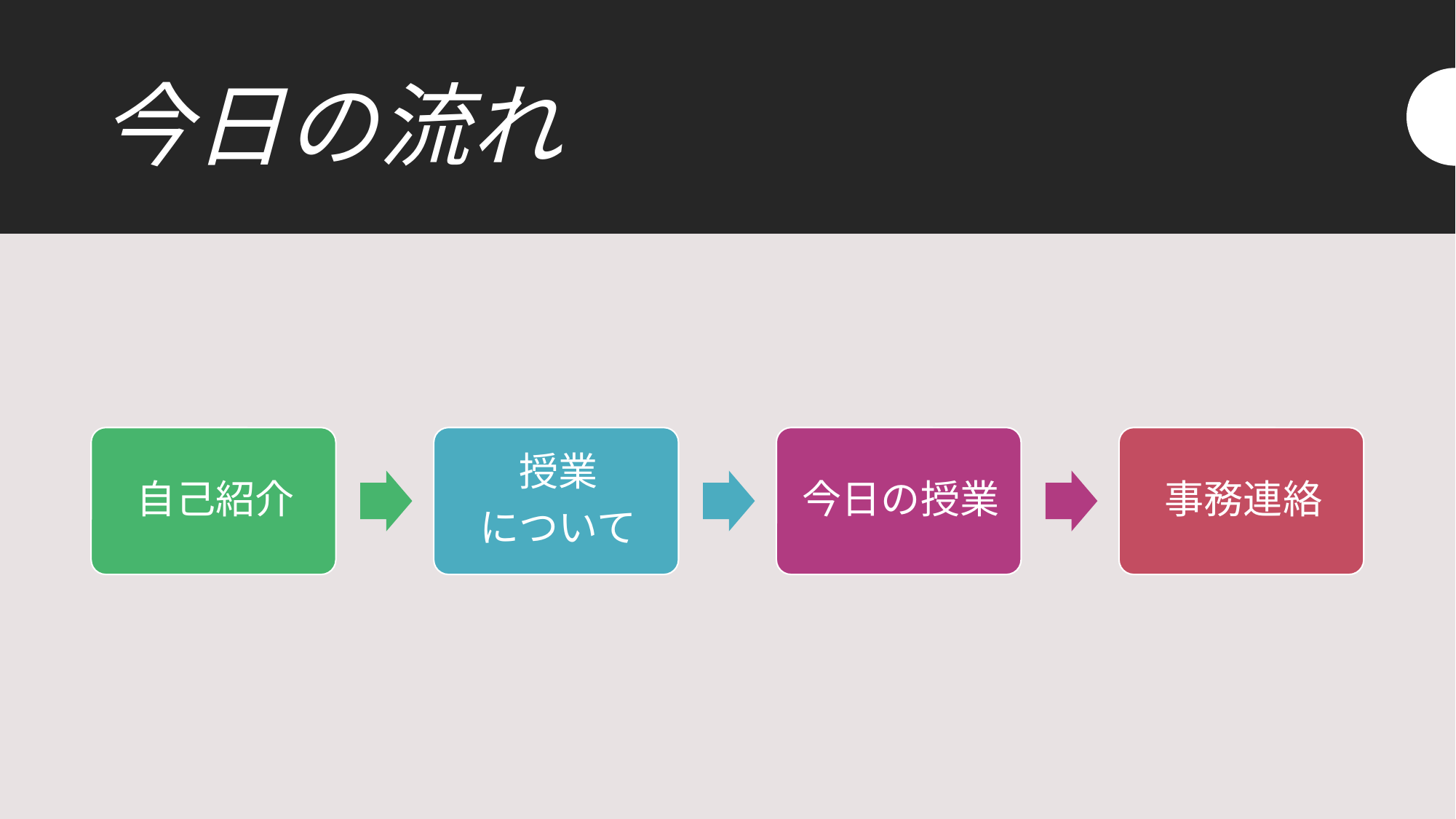

# 今日の流れ

自己紹介

授業
について

今日の授業

事務連絡